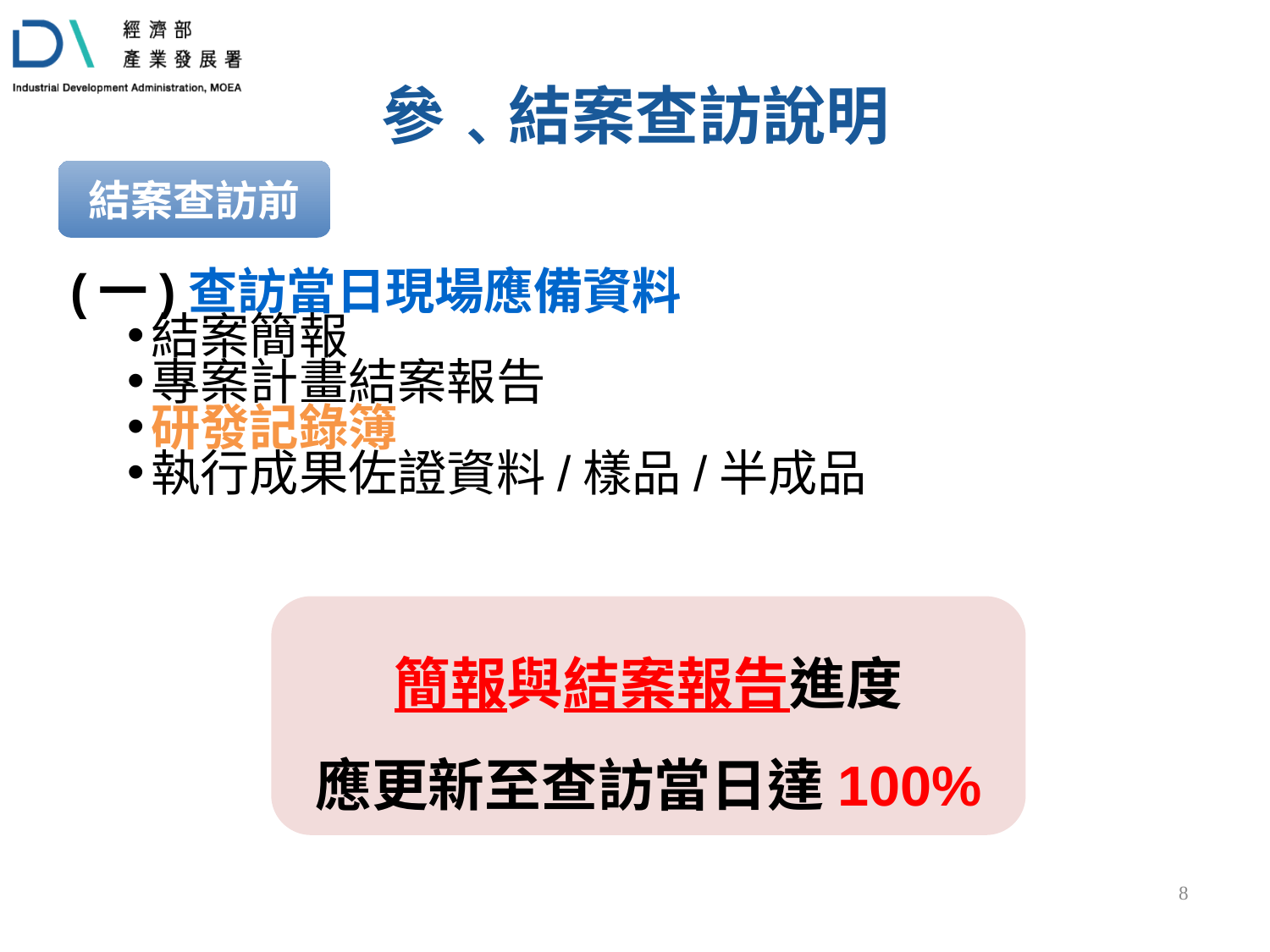

參﹑結案查訪說明
結案查訪前
(一)查訪當日現場應備資料
結案簡報
專案計畫結案報告
研發記錄簿
執行成果佐證資料/樣品/半成品
簡報與結案報告進度
應更新至查訪當日達100%
8